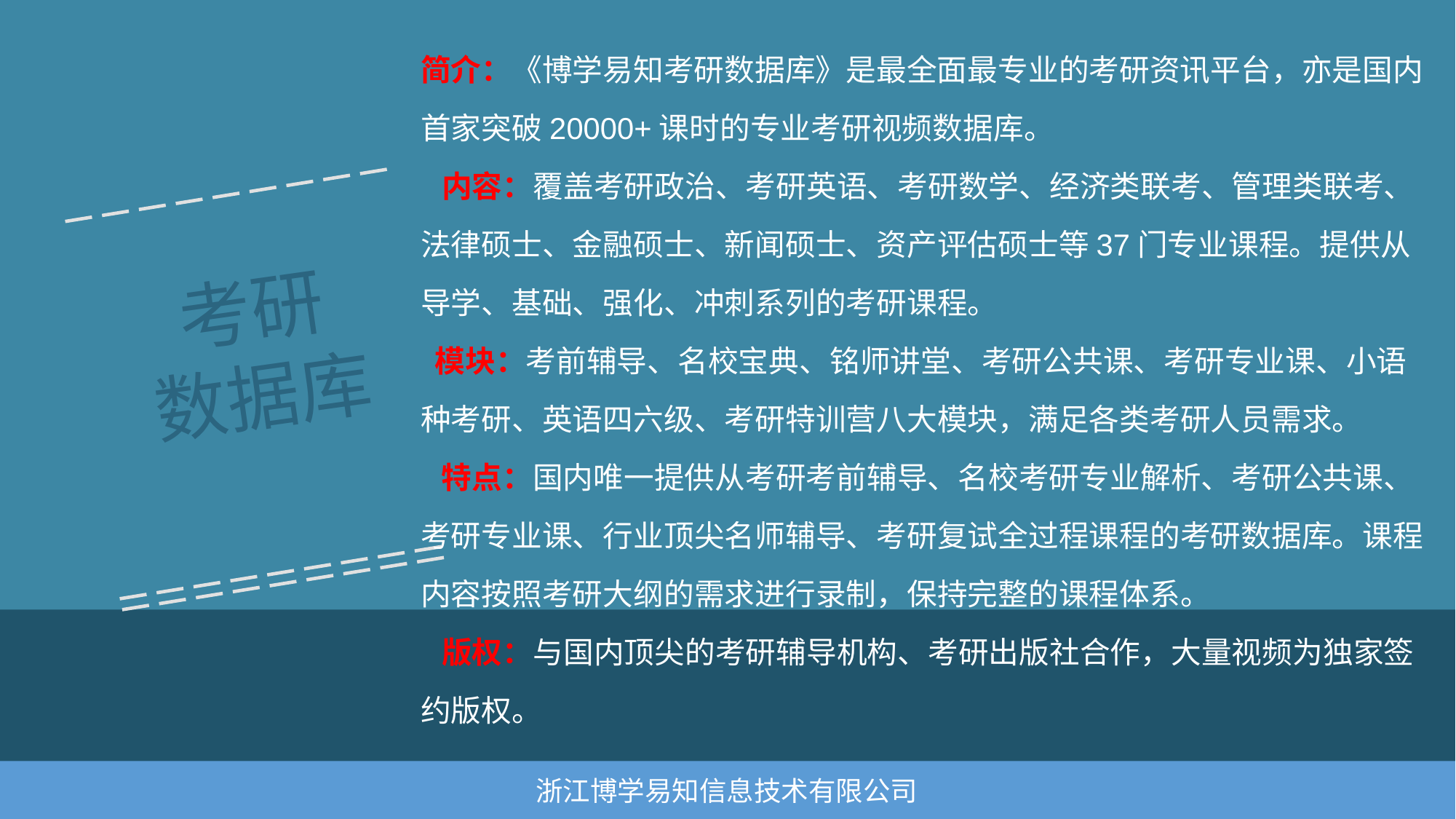

简介：《博学易知考研数据库》是最全面最专业的考研资讯平台，亦是国内首家突破20000+课时的专业考研视频数据库。
  内容：覆盖考研政治、考研英语、考研数学、经济类联考、管理类联考、法律硕士、金融硕士、新闻硕士、资产评估硕士等37门专业课程。提供从导学、基础、强化、冲刺系列的考研课程。
 模块：考前辅导、名校宝典、铭师讲堂、考研公共课、考研专业课、小语种考研、英语四六级、考研特训营八大模块，满足各类考研人员需求。
  特点：国内唯一提供从考研考前辅导、名校考研专业解析、考研公共课、考研专业课、行业顶尖名师辅导、考研复试全过程课程的考研数据库。课程内容按照考研大纲的需求进行录制，保持完整的课程体系。
  版权：与国内顶尖的考研辅导机构、考研出版社合作，大量视频为独家签约版权。
考研
数据库

浙江博学易知信息技术有限公司